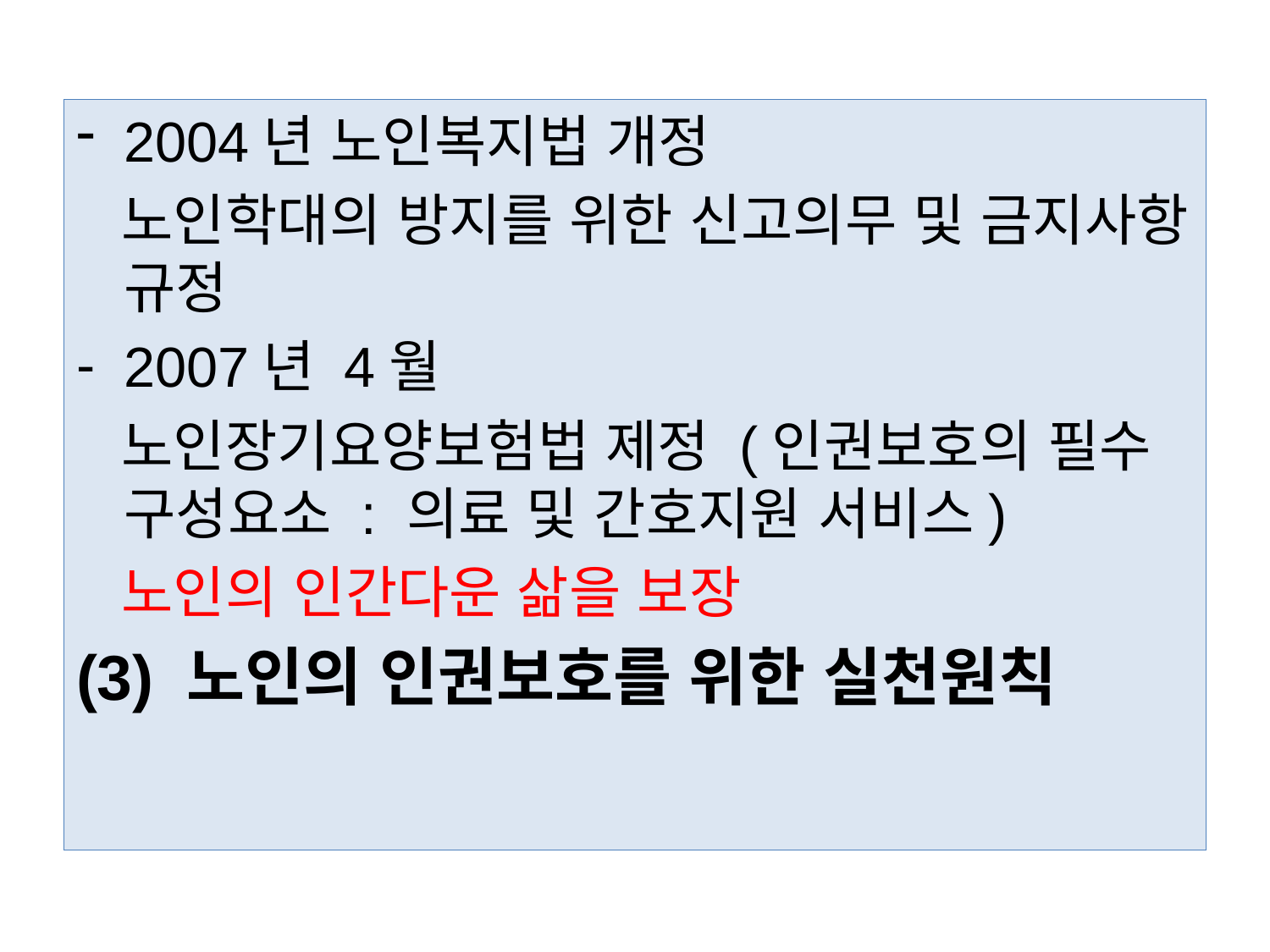

2004년 노인복지법 개정
  노인학대의 방지를 위한 신고의무 및 금지사항 규정
2007년 4월
  노인장기요양보험법 제정 (인권보호의 필수 구성요소 : 의료 및 간호지원 서비스)
  노인의 인간다운 삶을 보장
(3) 노인의 인권보호를 위한 실천원칙